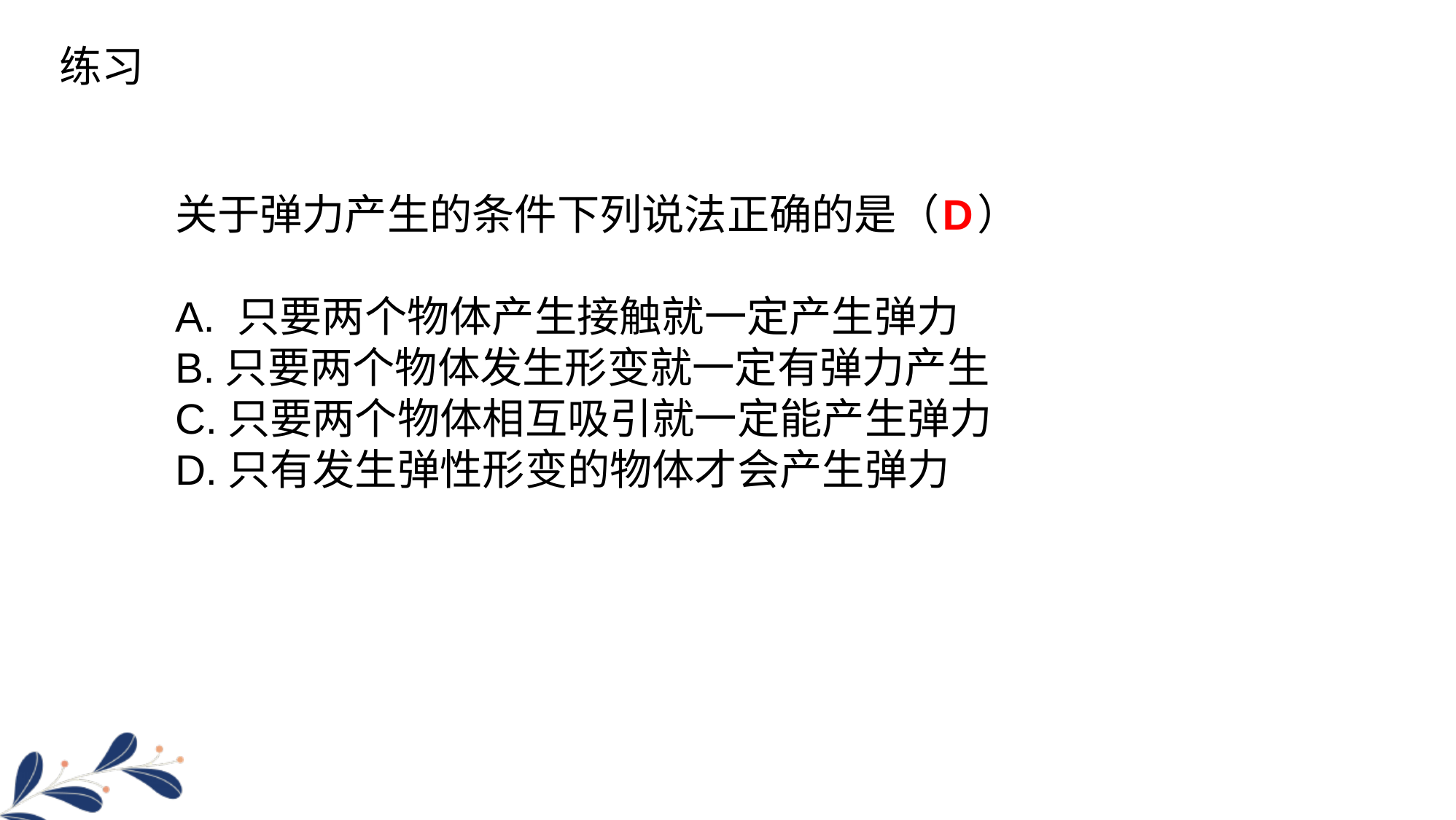

练习
D
关于弹力产生的条件下列说法正确的是（    ）

A. 只要两个物体产生接触就一定产生弹力
B.只要两个物体发生形变就一定有弹力产生
C.只要两个物体相互吸引就一定能产生弹力
D.只有发生弹性形变的物体才会产生弹力